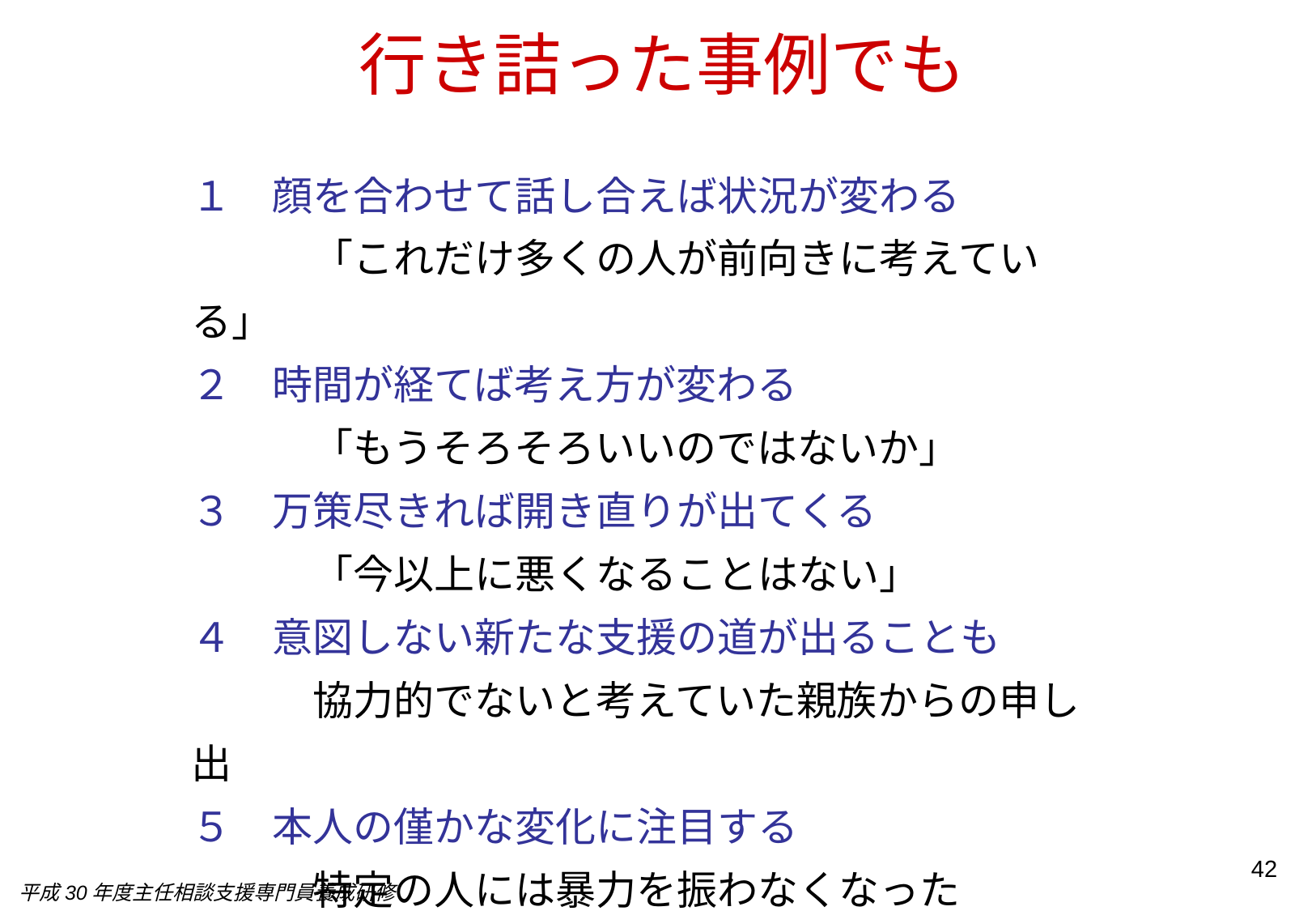

行き詰った事例でも
１　顔を合わせて話し合えば状況が変わる
　　　「これだけ多くの人が前向きに考えている」
２　時間が経てば考え方が変わる
　　　「もうそろそろいいのではないか」
３　万策尽きれば開き直りが出てくる
　　　「今以上に悪くなることはない」
４　意図しない新たな支援の道が出ることも
　　　協力的でないと考えていた親族からの申し出
５　本人の僅かな変化に注目する
　　　特定の人には暴力を振わなくなった
42
平成30年度主任相談支援専門員養成研修